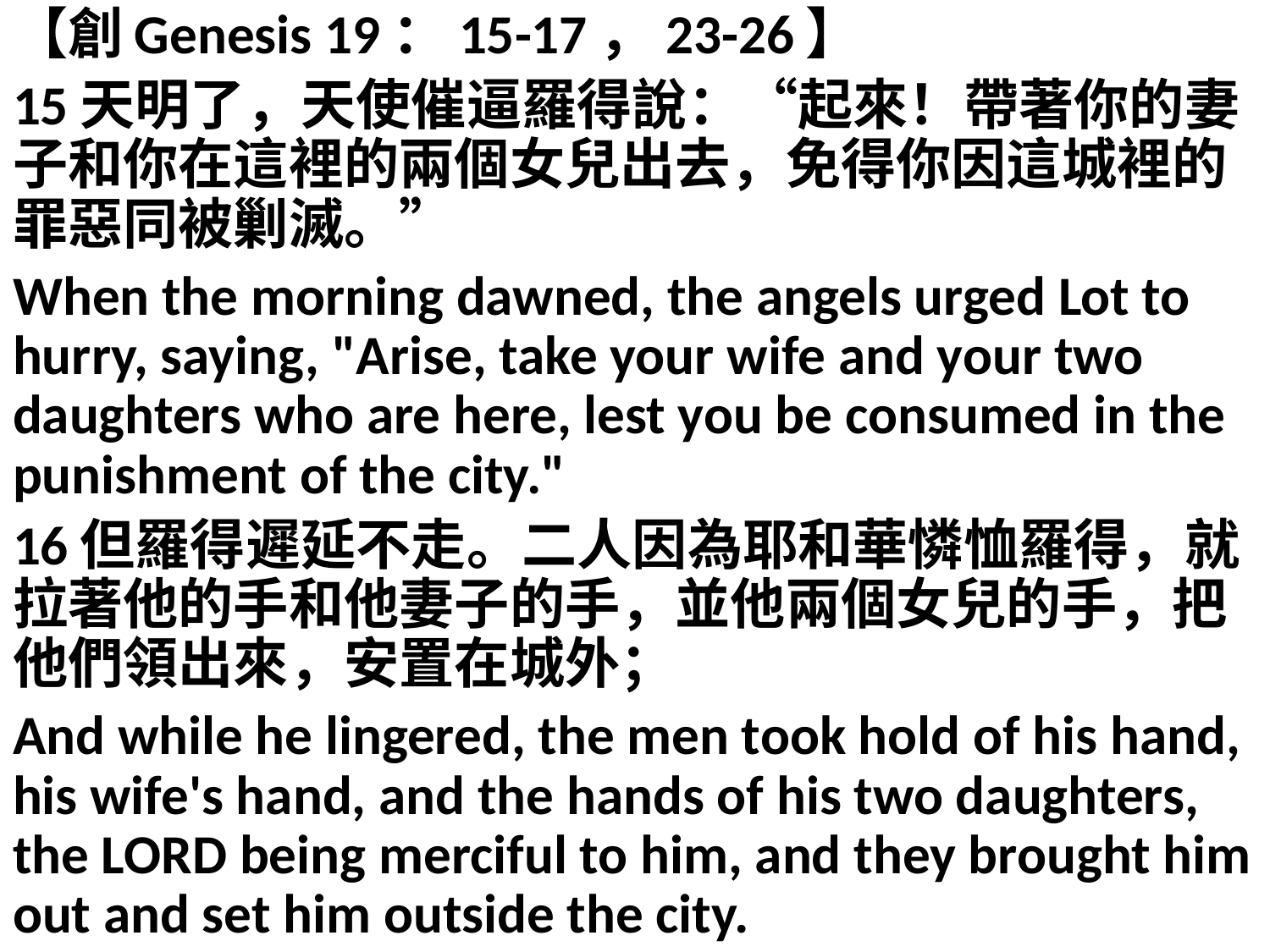

【創Genesis 19：15-17，23-26】
15天明了，天使催逼羅得說：“起來！帶著你的妻子和你在這裡的兩個女兒出去，免得你因這城裡的罪惡同被剿滅。”
When the morning dawned, the angels urged Lot to hurry, saying, "Arise, take your wife and your two daughters who are here, lest you be consumed in the punishment of the city."
16但羅得遲延不走。二人因為耶和華憐恤羅得，就拉著他的手和他妻子的手，並他兩個女兒的手，把他們領出來，安置在城外；
And while he lingered, the men took hold of his hand, his wife's hand, and the hands of his two daughters, the LORD being merciful to him, and they brought him out and set him outside the city.